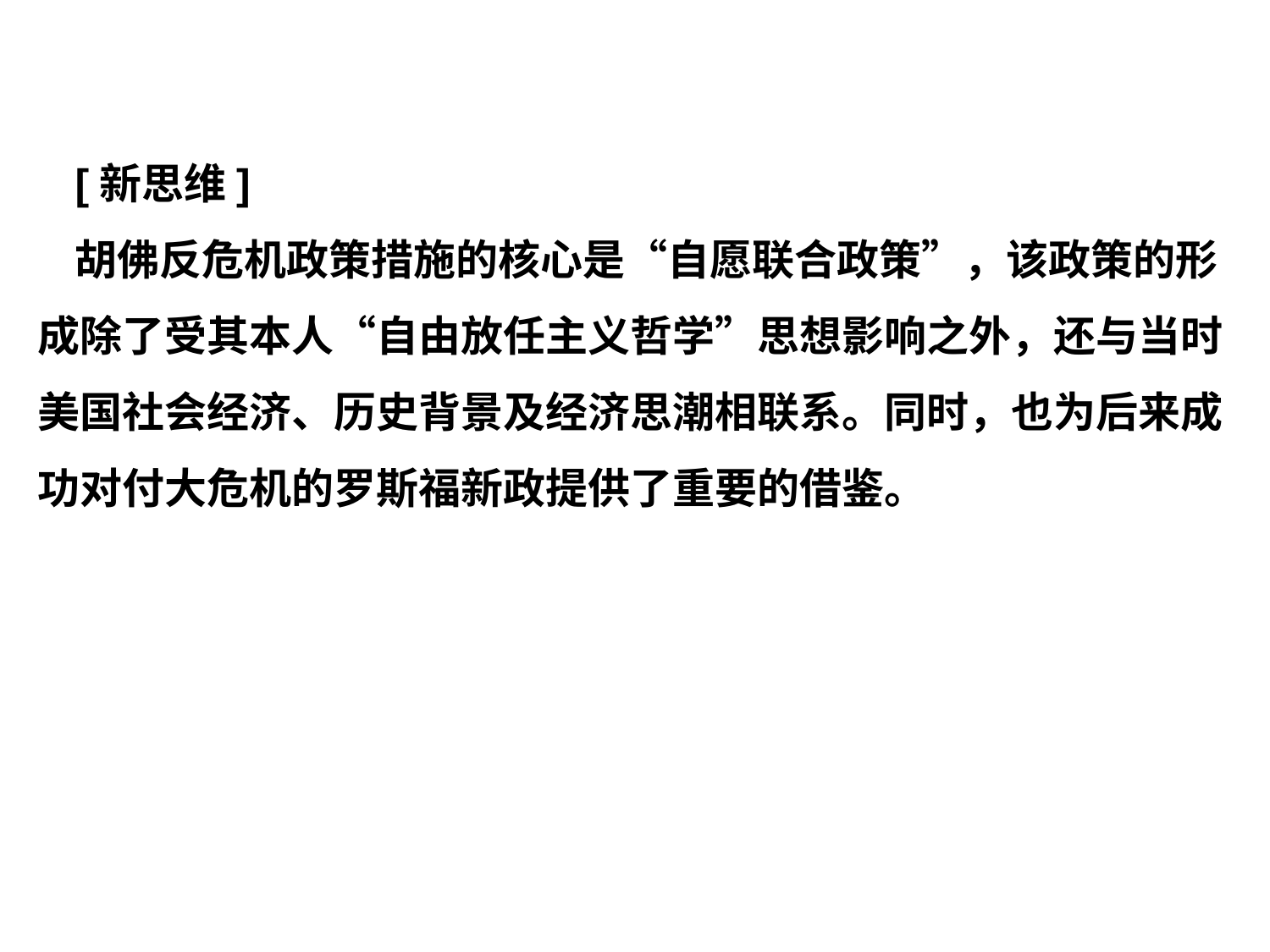

[新思维]
胡佛反危机政策措施的核心是“自愿联合政策”，该政策的形成除了受其本人“自由放任主义哲学”思想影响之外，还与当时美国社会经济、历史背景及经济思潮相联系。同时，也为后来成功对付大危机的罗斯福新政提供了重要的借鉴。